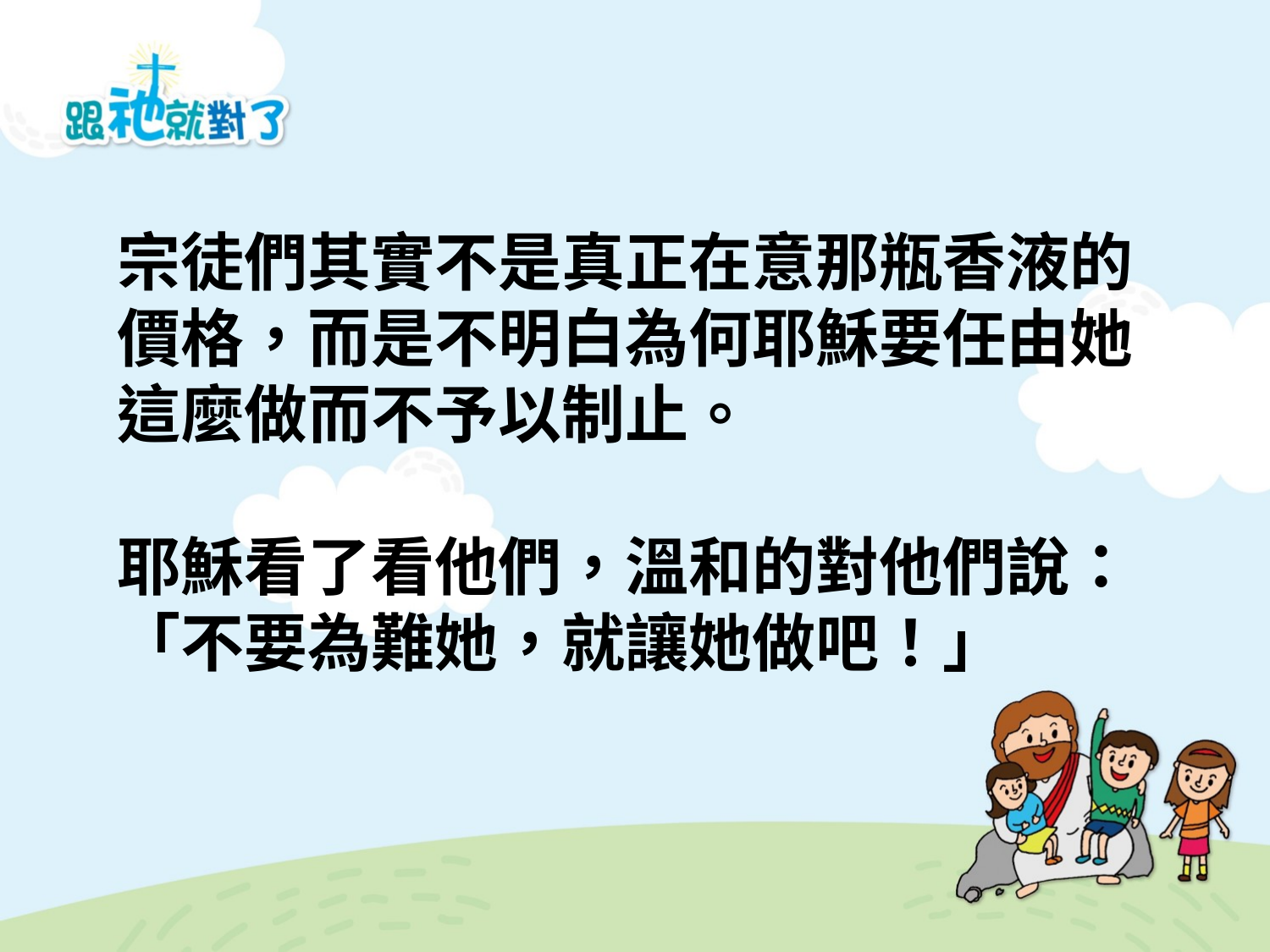

宗徒們其實不是真正在意那瓶香液的價格，而是不明白為何耶穌要任由她這麼做而不予以制止。

耶穌看了看他們，溫和的對他們說：「不要為難她，就讓她做吧！」